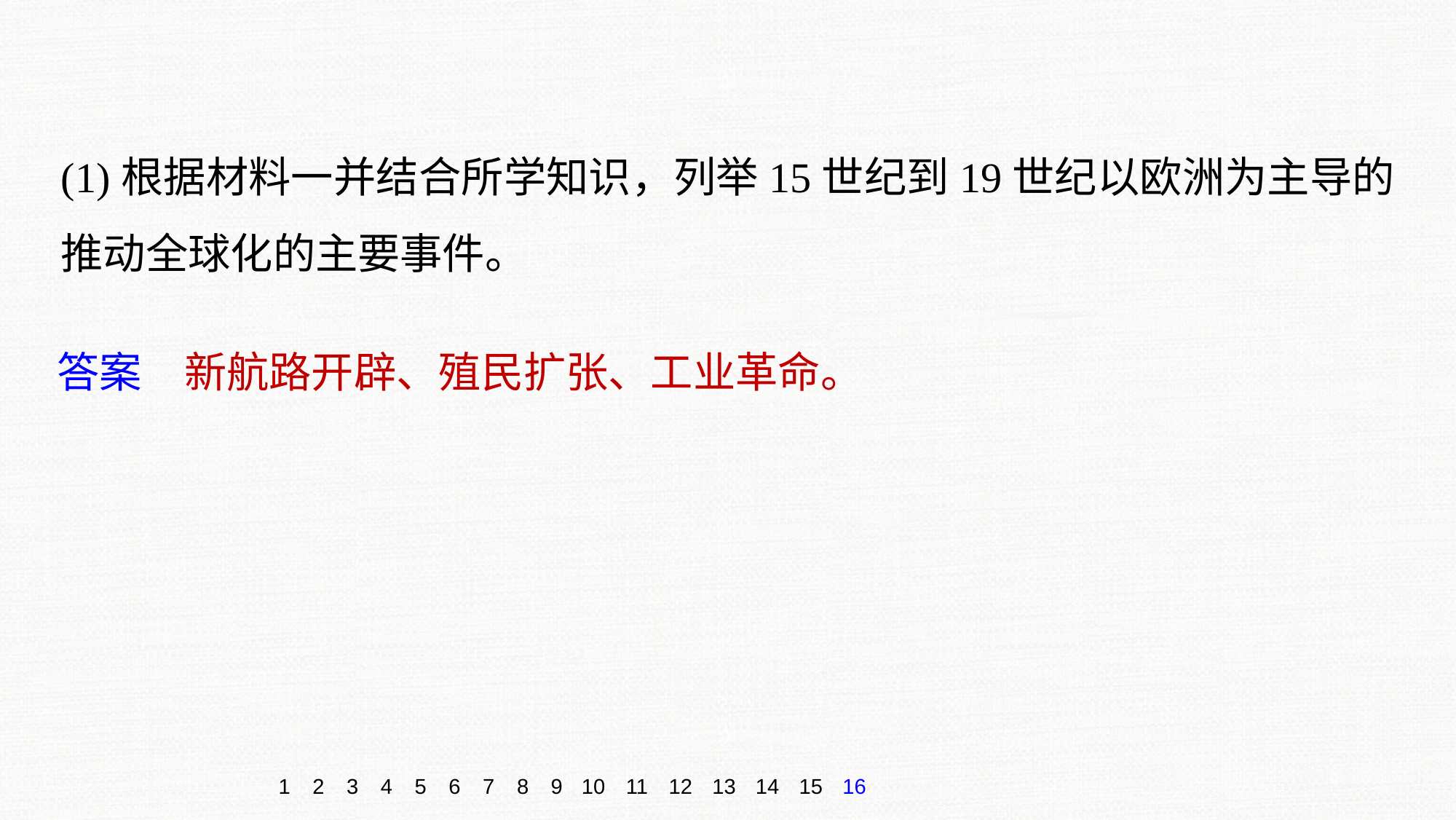

(1)根据材料一并结合所学知识，列举15世纪到19世纪以欧洲为主导的推动全球化的主要事件。
答案　新航路开辟、殖民扩张、工业革命。
1
2
3
4
5
6
7
8
9
10
11
12
13
14
15
16